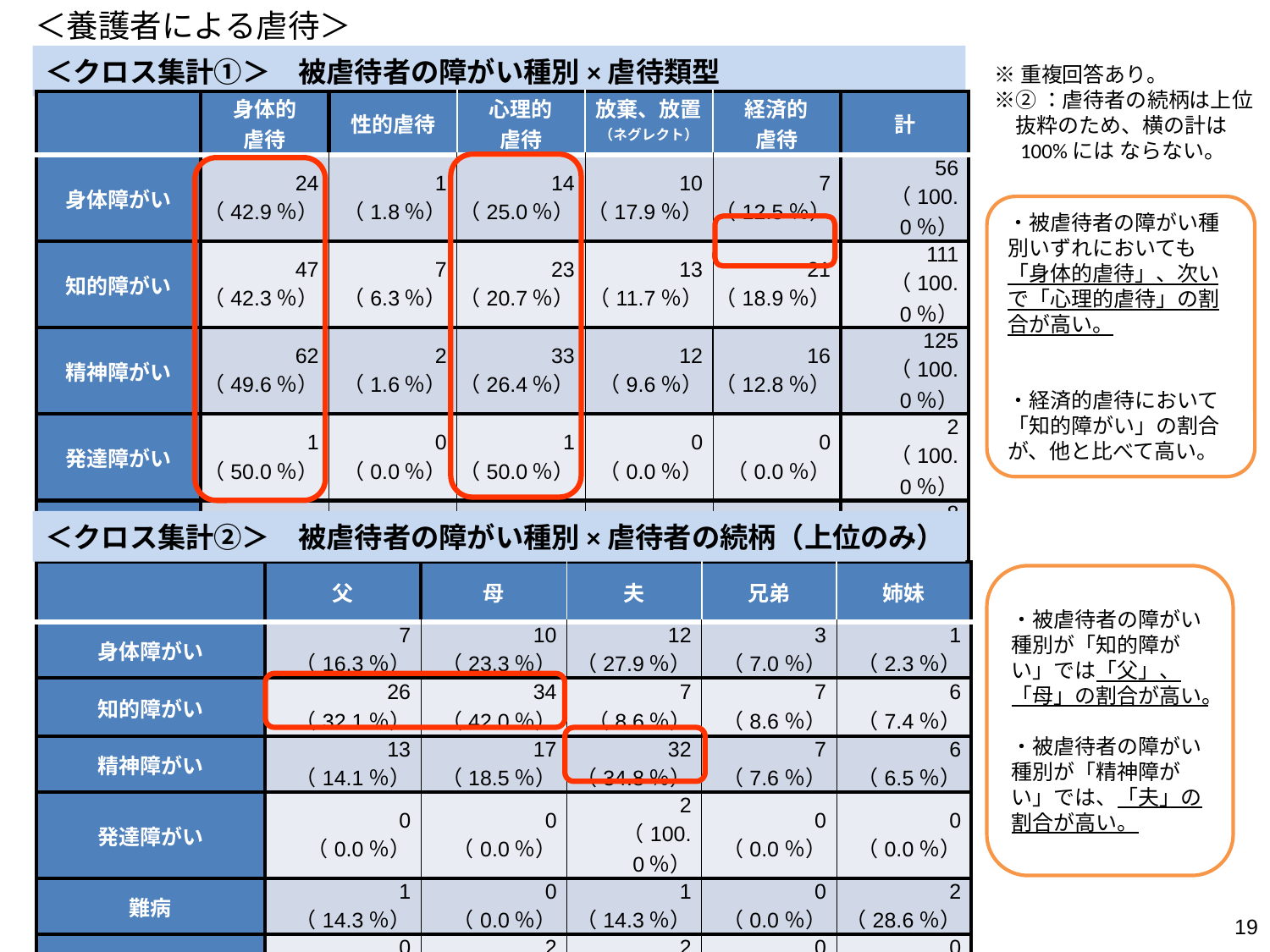

＜養護者による虐待＞
# ＜クロス集計①＞　被虐待者の障がい種別×虐待類型
※重複回答あり。
※②：虐待者の続柄は上位
　抜粋のため、横の計は
　100%には ならない。
|  | 身体的 虐待 | 性的虐待 | 心理的 虐待 | 放棄、放置 （ネグレクト） | 経済的 虐待 | 計 |
| --- | --- | --- | --- | --- | --- | --- |
| 身体障がい | 24 （42.9％） | 1 （1.8％） | 14 （25.0％） | 10 （17.9％） | 7 （12.5％） | 56 （100.0％） |
| 知的障がい | 47 （42.3％） | 7 （6.3％） | 23 （20.7％） | 13 （11.7％） | 21 （18.9％） | 111 （100.0％） |
| 精神障がい | 62 （49.6％） | 2 （1.6％） | 33 （26.4％） | 12 （9.6％） | 16 （12.8％） | 125 （100.0％） |
| 発達障がい | 1 （50.0％） | 0 （0.0％） | 1 （50.0％） | 0 （0.0％） | 0 （0.0％） | 2 （100.0％） |
| 難病 | 4 （50.0％） | 0 （0.0％） | 1 （12.5％） | 2 （25.0％） | 1 （12.5％） | 8 （100.0％） |
| その他 | 3 （50.0％） | 0 （0.0％） | 3 （50.0％） | 0 （0.0％） | 0 （0.0％） | 6 （0.0％） |

・被虐待者の障がい種別いずれにおいても「身体的虐待」、次いで「心理的虐待」の割合が高い。

・経済的虐待において「知的障がい」の割合が、他と比べて高い。

＜クロス集計②＞　被虐待者の障がい種別×虐待者の続柄（上位のみ）
|  | 父 | 母 | 夫 | 兄弟 | 姉妹 |
| --- | --- | --- | --- | --- | --- |
| 身体障がい | 7 （16.3％） | 10 （23.3％） | 12 （27.9％） | 3 （7.0％） | 1 （2.3％） |
| 知的障がい | 26 （32.1％） | 34 （42.0％） | 7 （8.6％） | 7 （8.6％） | 6 （7.4％） |
| 精神障がい | 13 （14.1％） | 17 （18.5％） | 32 （34.8％） | 7 （7.6％） | 6 （6.5％） |
| 発達障がい | 0 （0.0％） | 0 （0.0％） | 2 （100.0％） | 0 （0.0％） | 0 （0.0％） |
| 難病 | 1 （14.3％） | 0 （0.0％） | 1 （14.3％） | 0 （0.0％） | 2 （28.6％） |
| その他 | 0 （0.0％） | 2 （40.0％） | 2 （40.0％） | 0 （0.0％） | 0 （0.0％） |
・被虐待者の障がい種別が「知的障がい」では「父」、「母」の割合が高い。

・被虐待者の障がい種別が「精神障がい」では、「夫」の割合が高い。

19